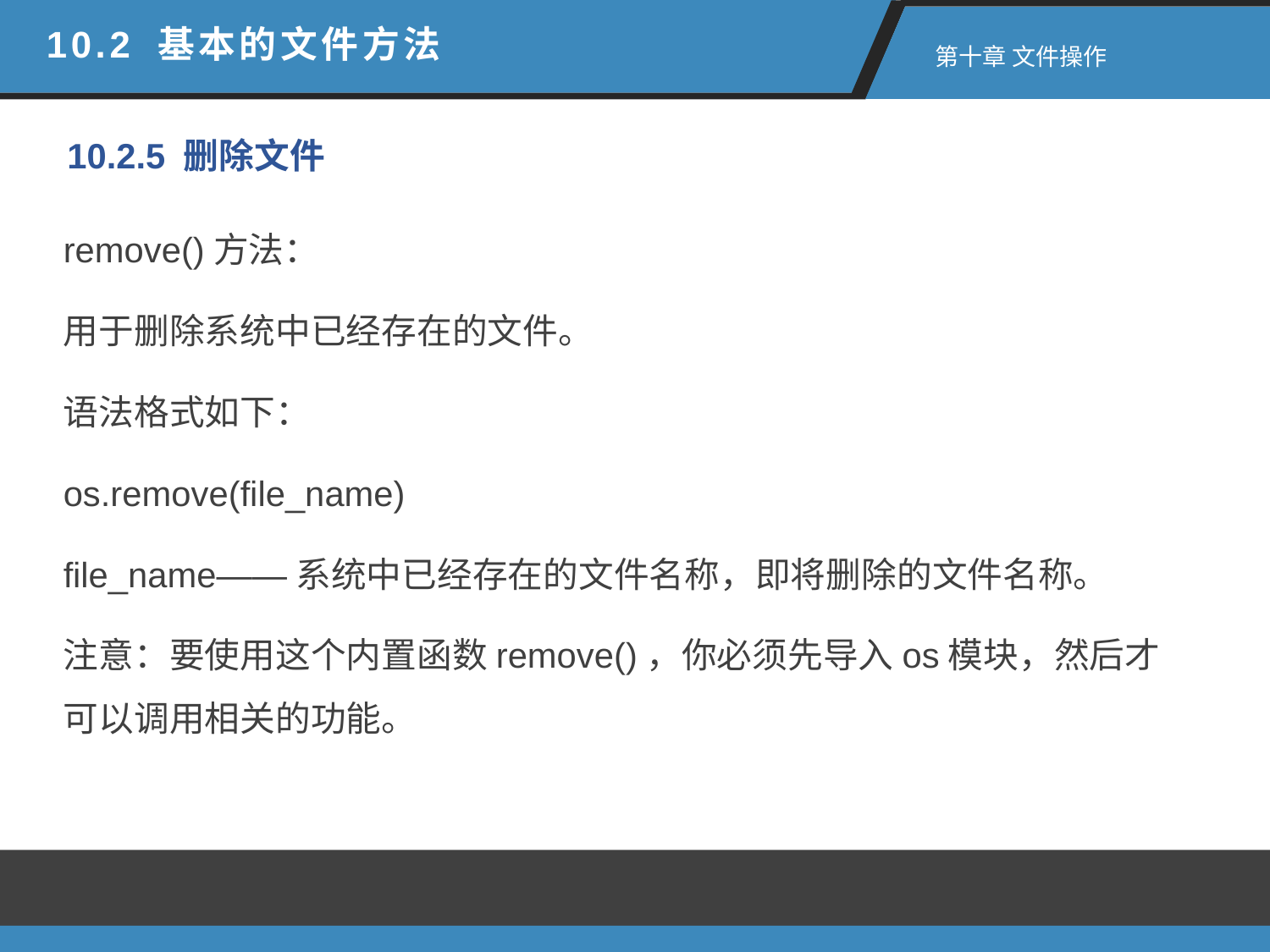

10.2 基本的文件方法
  第十章 文件操作
10.2.5 删除文件
remove()方法：
用于删除系统中已经存在的文件。
语法格式如下：
os.remove(file_name)
file_name——系统中已经存在的文件名称，即将删除的文件名称。
注意：要使用这个内置函数remove()，你必须先导入os模块，然后才可以调用相关的功能。